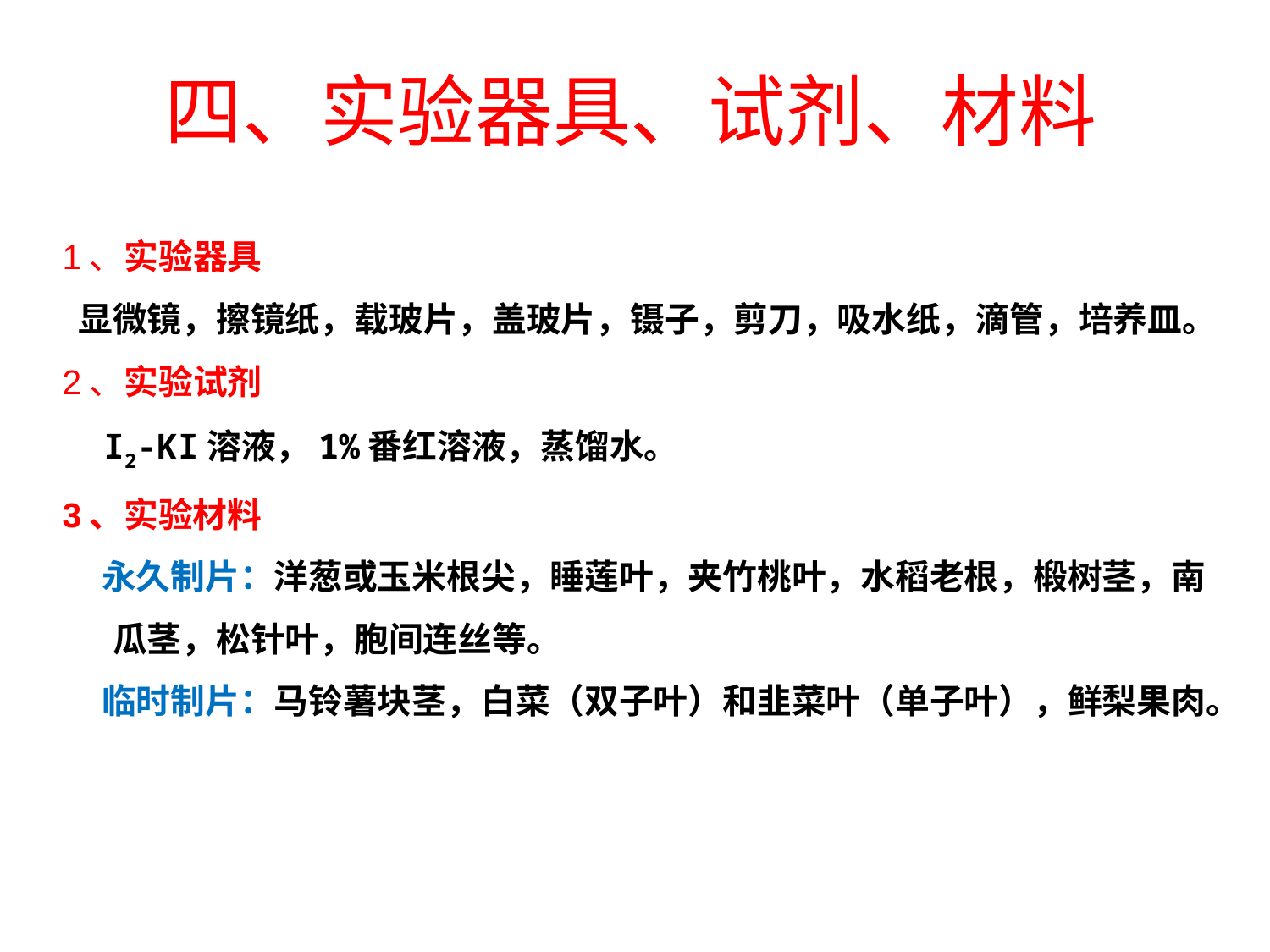

# 四、实验器具、试剂、材料
1、实验器具
 显微镜，擦镜纸，载玻片，盖玻片，镊子，剪刀，吸水纸，滴管，培养皿。
2、实验试剂
  I2-KI溶液，1%番红溶液，蒸馏水。
3、实验材料
    永久制片：洋葱或玉米根尖，睡莲叶，夹竹桃叶，水稻老根，椴树茎，南瓜茎，松针叶，胞间连丝等。
    临时制片：马铃薯块茎，白菜（双子叶）和韭菜叶（单子叶），鲜梨果肉。